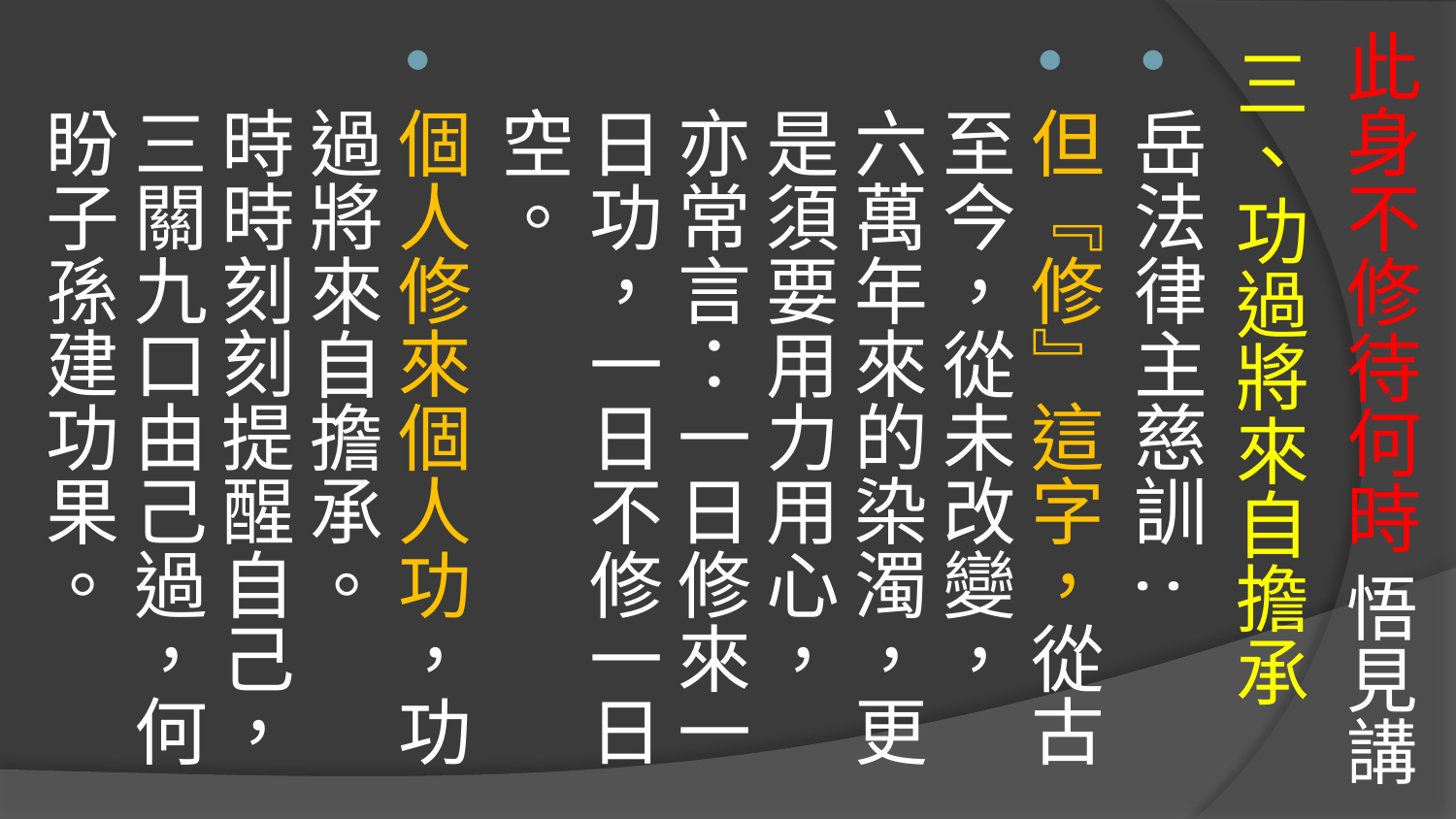

# 此身不修待何時 悟見講
三、功過將來自擔承
岳法律主慈訓:
但『修』這字，從古至今，從未改變， 六萬年來的染濁，更是須要用力用心， 亦常言：一日修來一日功，一日不修一日空。
個人修來個人功，功過將來自擔承。
時時刻刻提醒自己， 三關九口由己過，何盼子孫建功果。